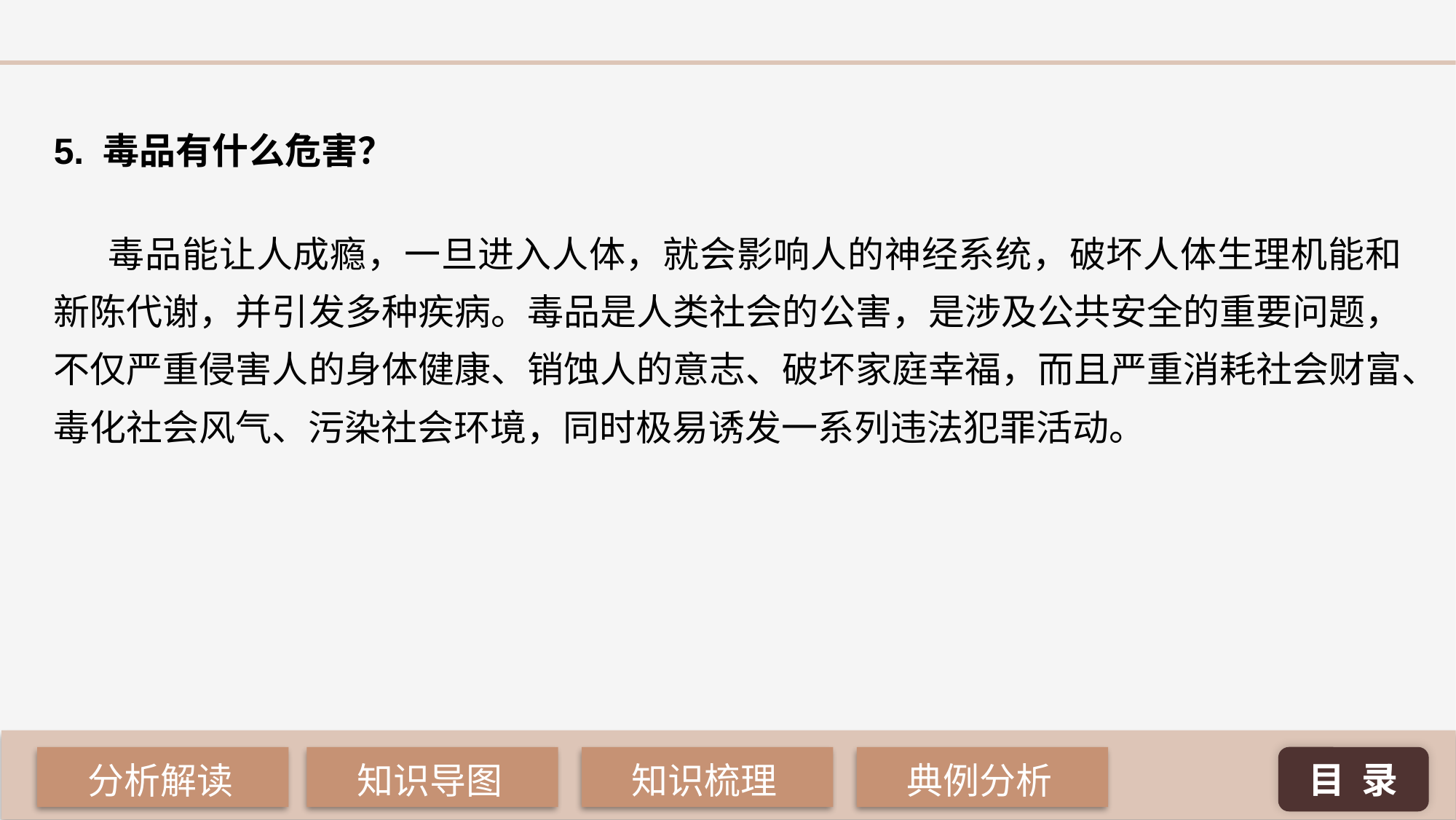

5. 毒品有什么危害？
毒品能让人成瘾，一旦进入人体，就会影响人的神经系统，破坏人体生理机能和新陈代谢，并引发多种疾病。毒品是人类社会的公害，是涉及公共安全的重要问题，不仅严重侵害人的身体健康、销蚀人的意志、破坏家庭幸福，而且严重消耗社会财富、毒化社会风气、污染社会环境，同时极易诱发一系列违法犯罪活动。